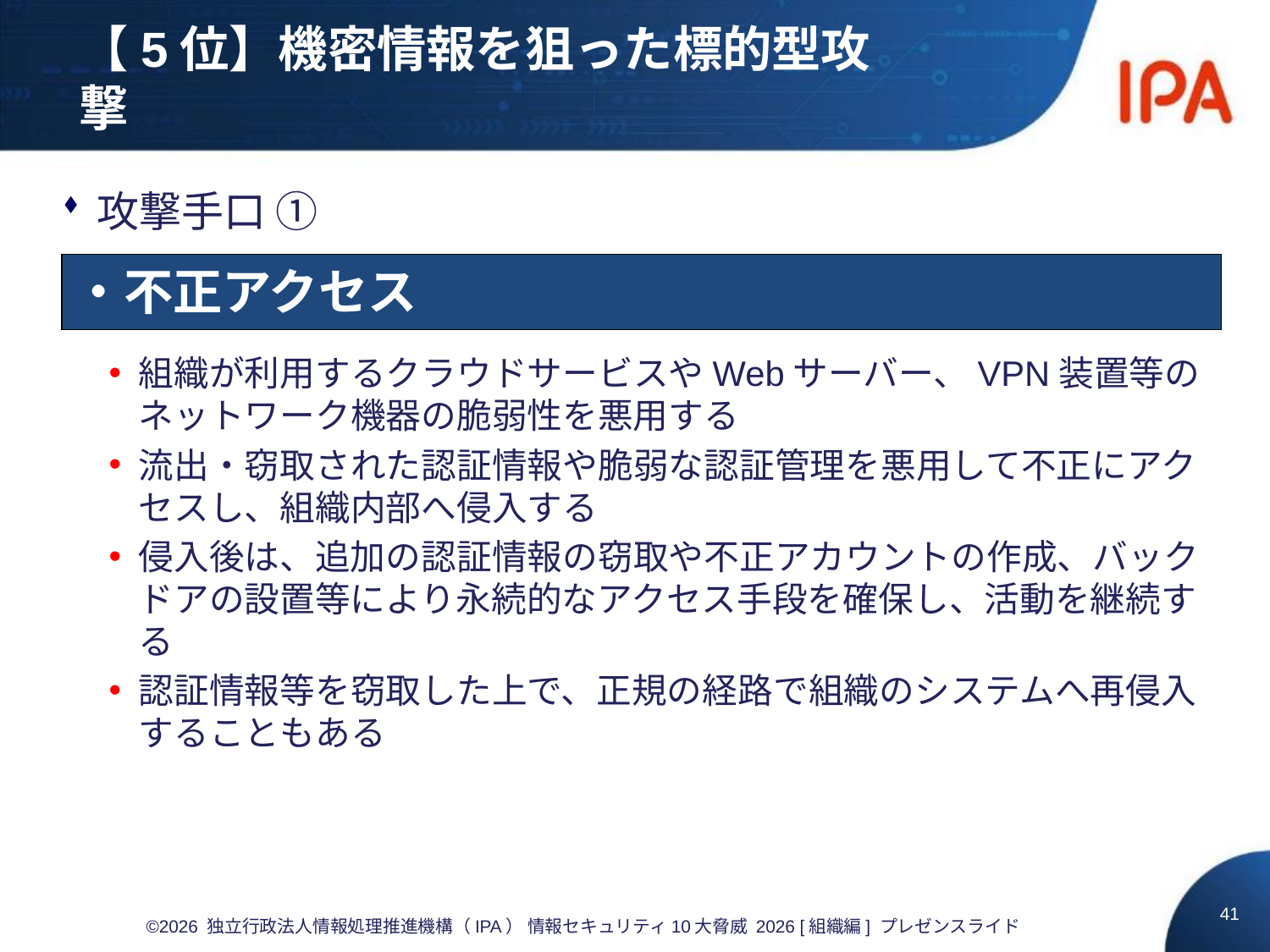

# 【5位】機密情報を狙った標的型攻撃
攻撃手口 ①

組織が利用するクラウドサービスやWebサーバー、VPN装置等のネットワーク機器の脆弱性を悪用する
流出・窃取された認証情報や脆弱な認証管理を悪用して不正にアクセスし、組織内部へ侵入する
侵入後は、追加の認証情報の窃取や不正アカウントの作成、バックドアの設置等により永続的なアクセス手段を確保し、活動を継続する
認証情報等を窃取した上で、正規の経路で組織のシステムへ再侵入することもある
・不正アクセス
41
©2026 独立行政法人情報処理推進機構（IPA） 情報セキュリティ10大脅威 2026 [組織編] プレゼンスライド